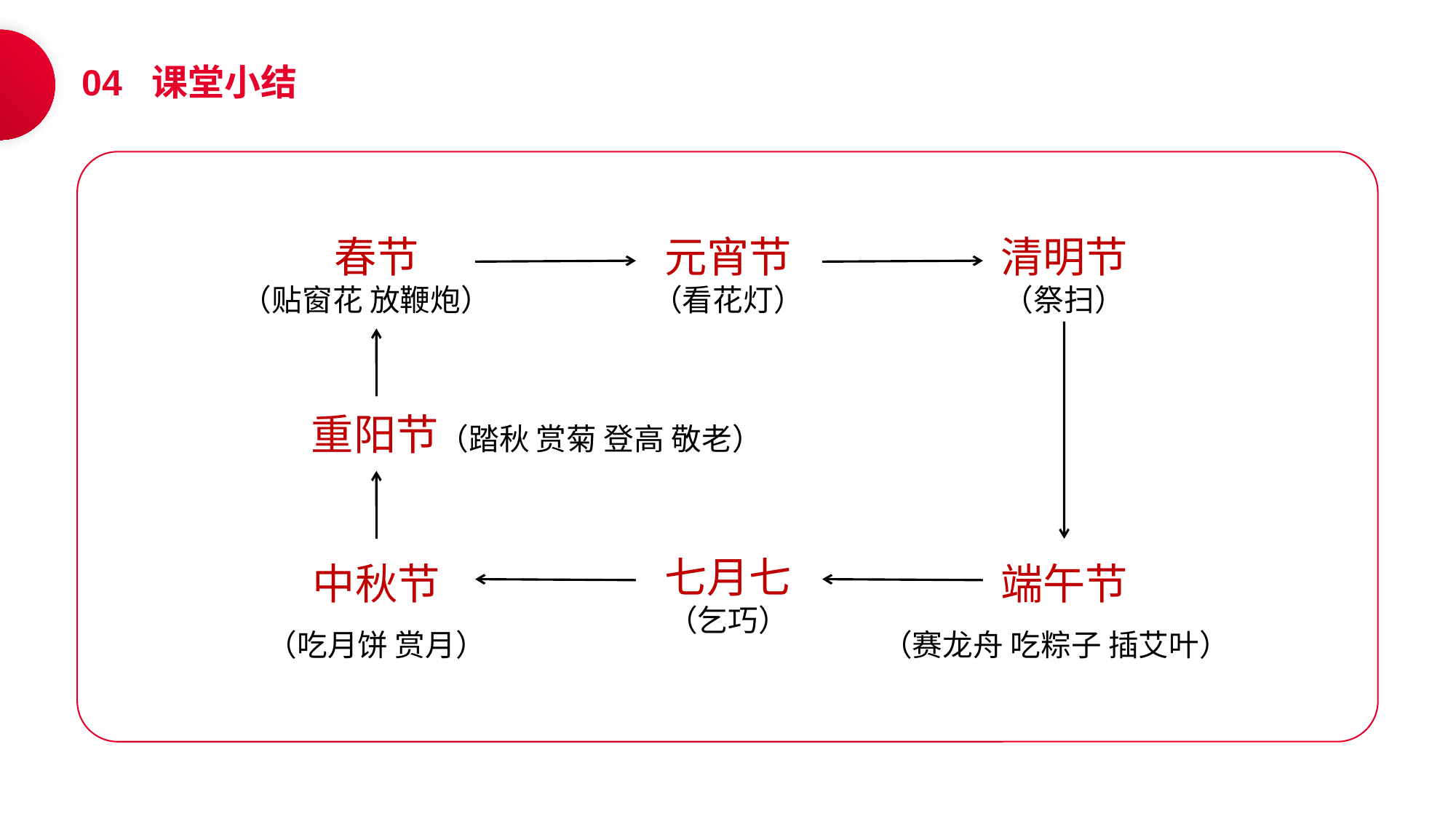

04  课堂小结
春节
（贴窗花 放鞭炮）
元宵节
（看花灯）
清明节
（祭扫）

重阳节（踏秋 赏菊 登高 敬老）

中秋节
（吃月饼 赏月）
端午节
（赛龙舟 吃粽子 插艾叶）
七月七
（乞巧）